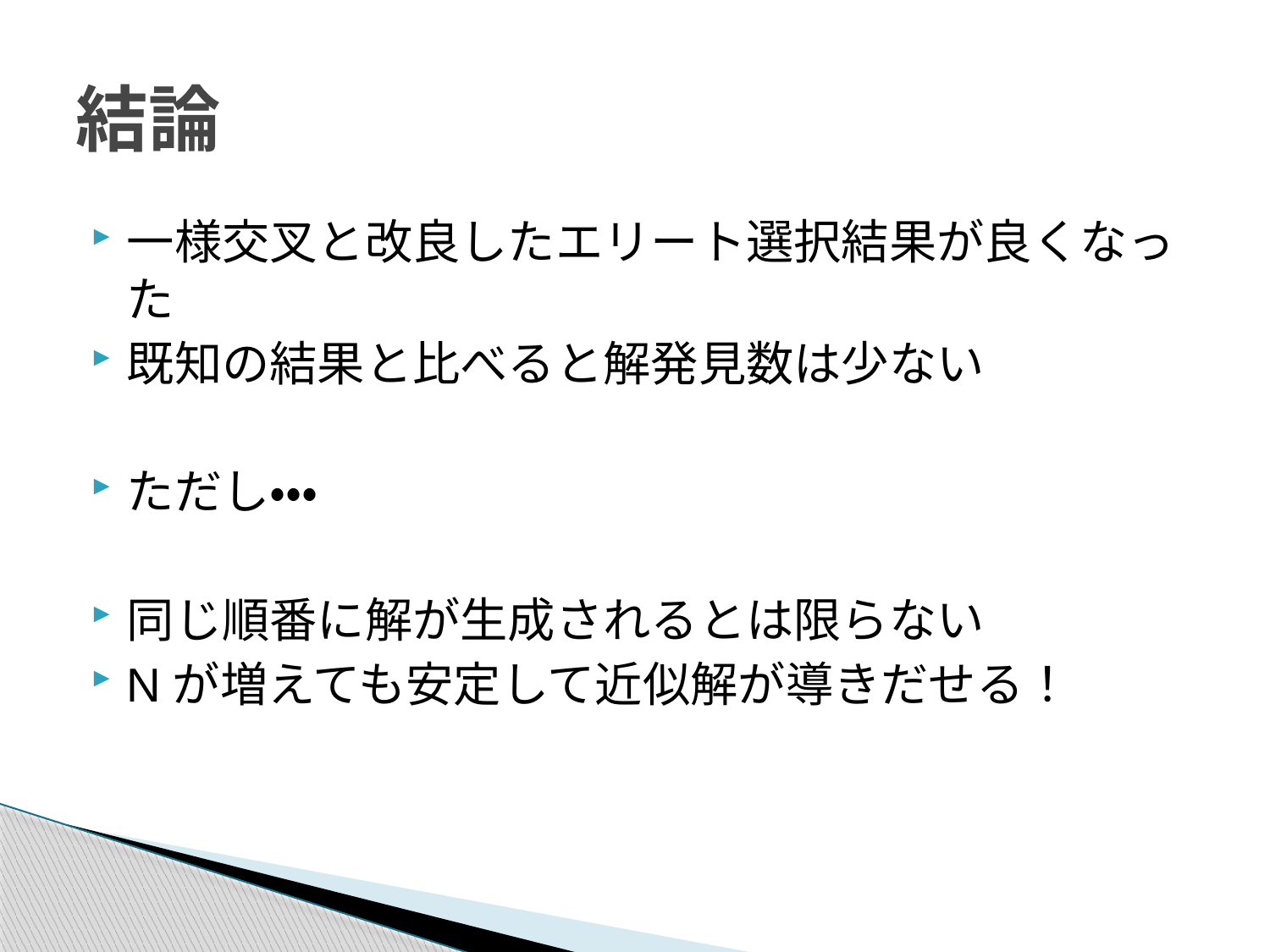

# 結論
一様交叉と改良したエリート選択結果が良くなった
既知の結果と比べると解発見数は少ない

ただし・・・

同じ順番に解が生成されるとは限らない
Nが増えても安定して近似解が導きだせる！